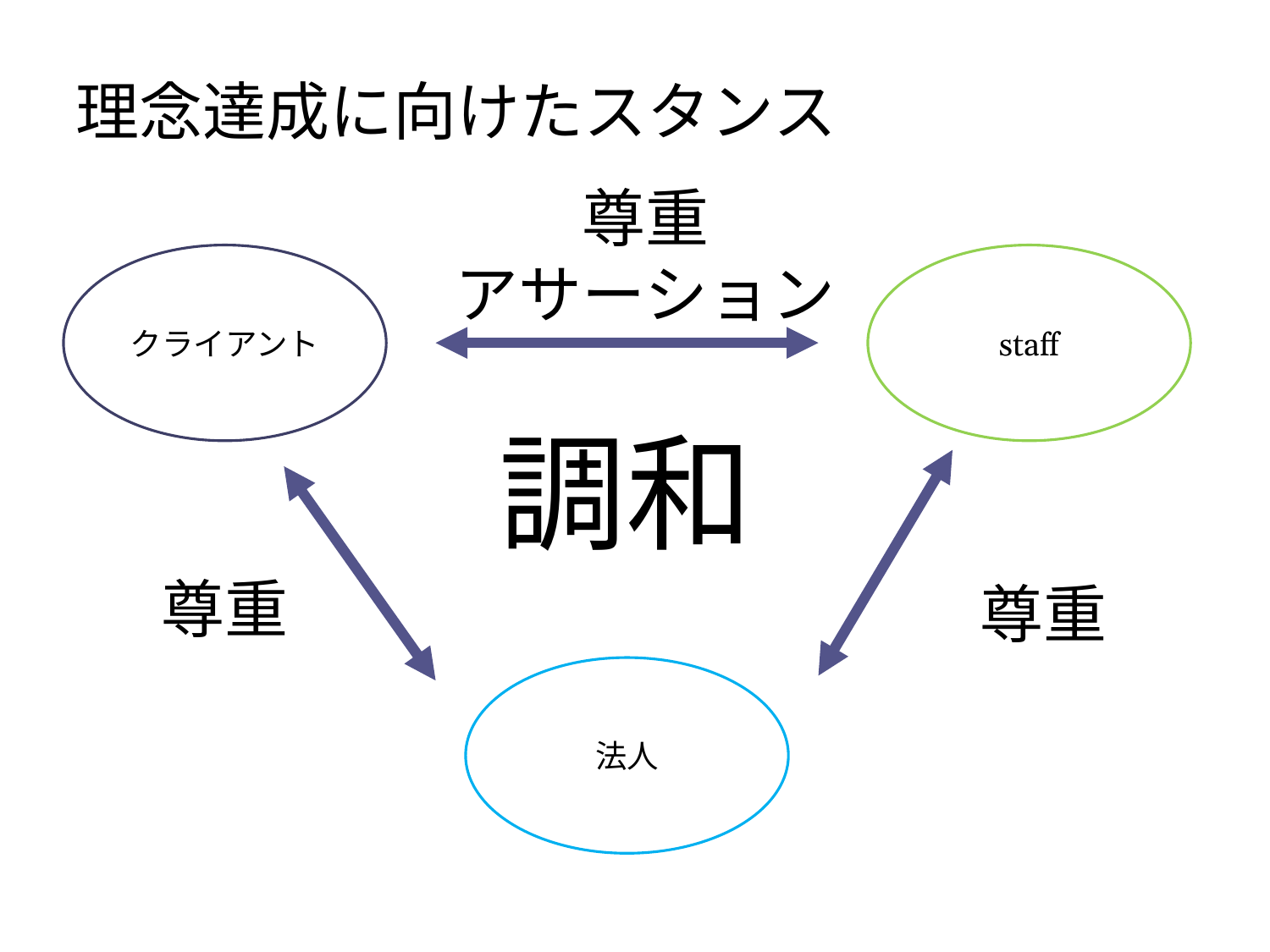

# 理念達成に向けたスタンス
尊重
アサーション
クライアント
staff
調和
尊重
尊重
法人